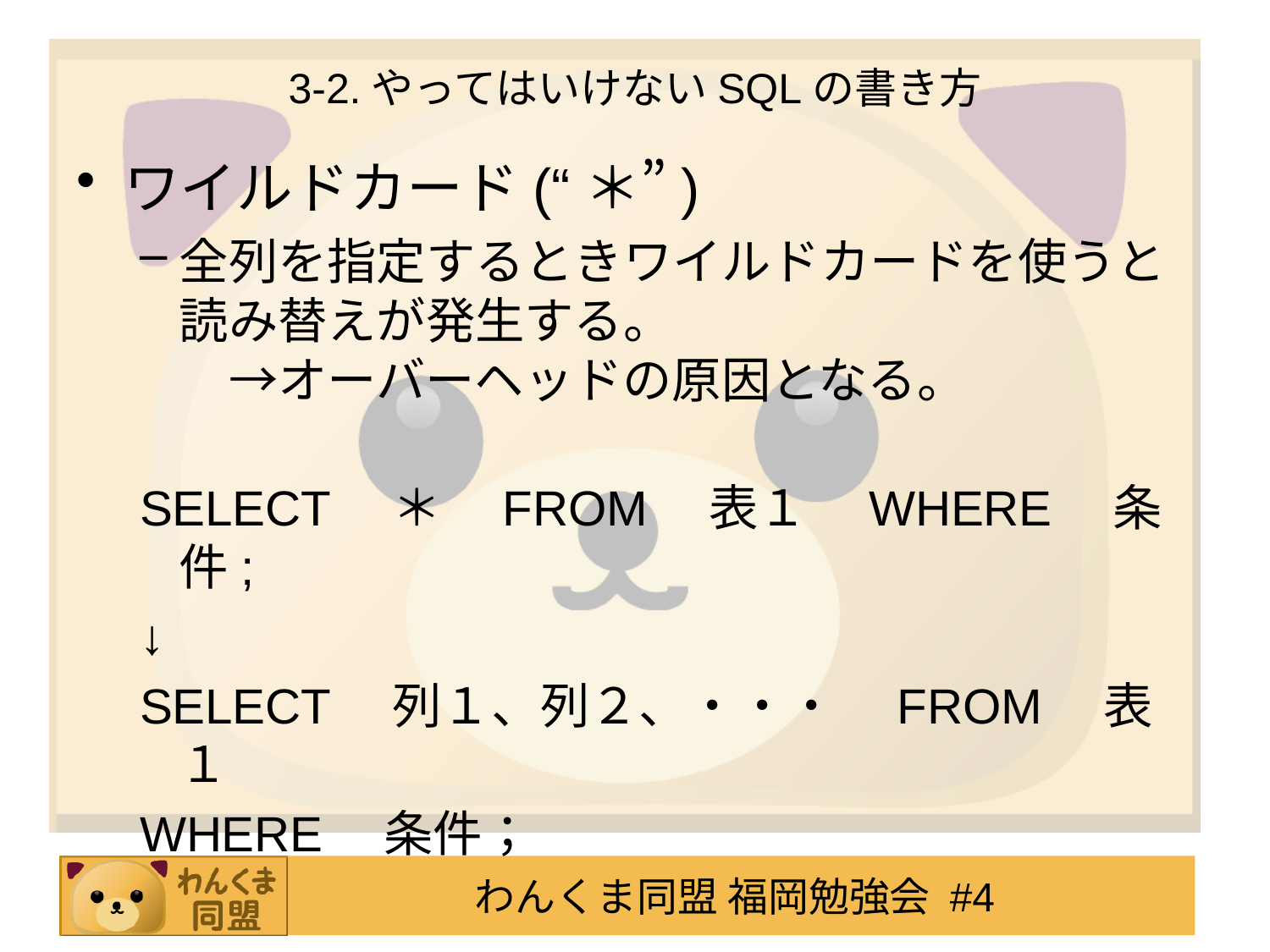

# 3-2.やってはいけないSQLの書き方
ワイルドカード(“＊”)
全列を指定するときワイルドカードを使うと
読み替えが発生する。
　→オーバーヘッドの原因となる。
SELECT　＊　FROM　表１　WHERE　条件;
↓
SELECT　列１、列２、・・・　FROM　表１
WHERE　条件；